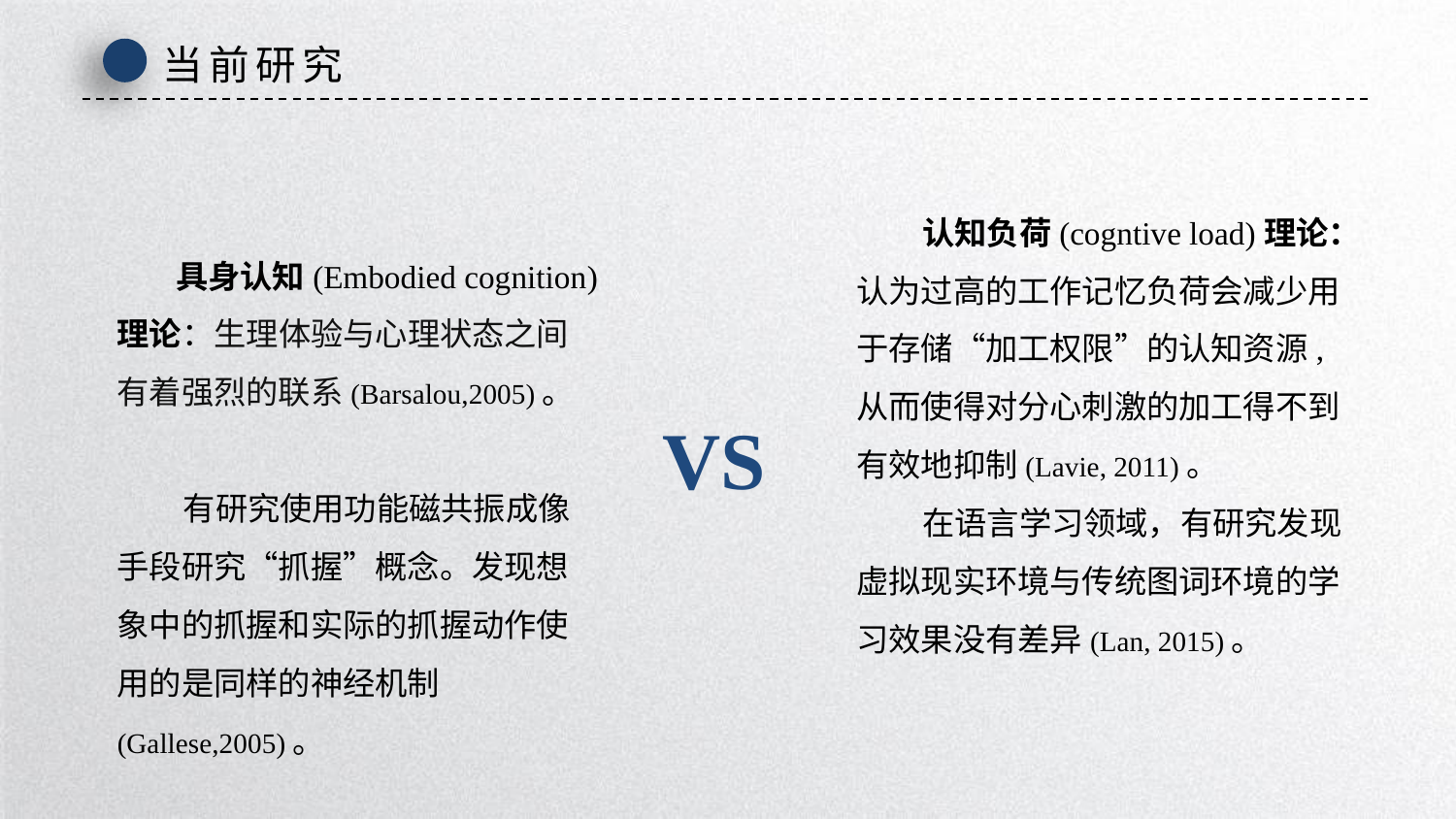

当前研究

        认知负荷(cogntive load)理论：认为过高的工作记忆负荷会减少用于存储“加工权限”的认知资源, 从而使得对分心刺激的加工得不到有效地抑制(Lavie, 2011)。
        在语言学习领域，有研究发现虚拟现实环境与传统图词环境的学习效果没有差异(Lan, 2015)。

       具身认知(Embodied cognition)理论：生理体验与心理状态之间有着强烈的联系(Barsalou,2005)。
        有研究使用功能磁共振成像手段研究“抓握”概念。发现想象中的抓握和实际的抓握动作使用的是同样的神经机制(Gallese,2005)。
VS